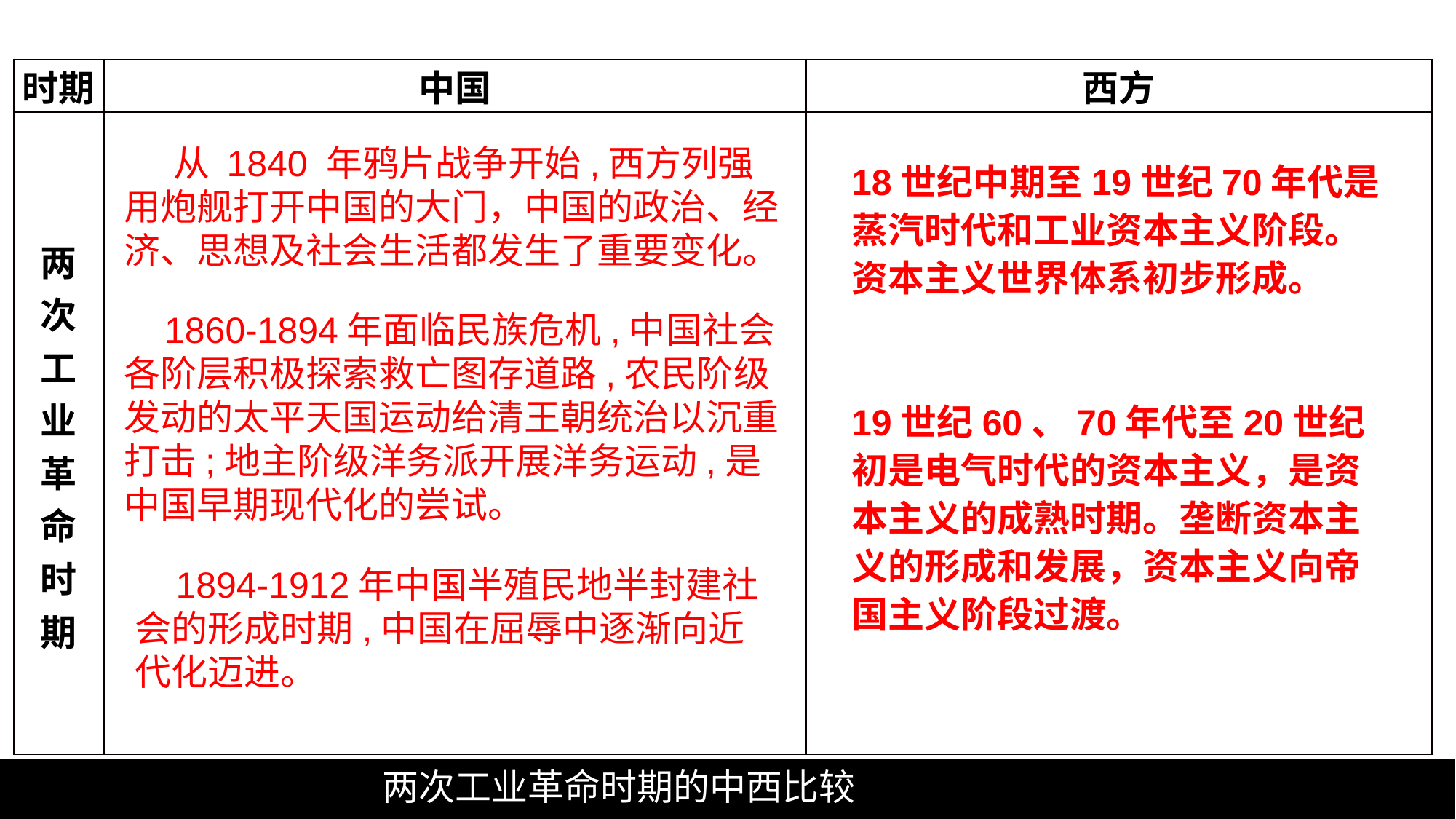

| 时期 | 中国 | 西方 |
| --- | --- | --- |
| 两 次 工 业 革 命 时 期 |  |  |
     从 1840 年鸦片战争开始,西方列强用炮舰打开中国的大门，中国的政治、经济、思想及社会生活都发生了重要变化。
18世纪中期至19世纪70年代是蒸汽时代和工业资本主义阶段。资本主义世界体系初步形成。

19世纪60、70年代至20世纪初是电气时代的资本主义，是资本主义的成熟时期。垄断资本主义的形成和发展，资本主义向帝国主义阶段过渡。
    1860-1894年面临民族危机,中国社会各阶层积极探索救亡图存道路,农民阶级发动的太平天国运动给清王朝统治以沉重打击;地主阶级洋务派开展洋务运动,是中国早期现代化的尝试。
    1894-1912年中国半殖民地半封建社会的形成时期,中国在屈辱中逐渐向近代化迈进。
                                                           两次工业革命时期的中西比较